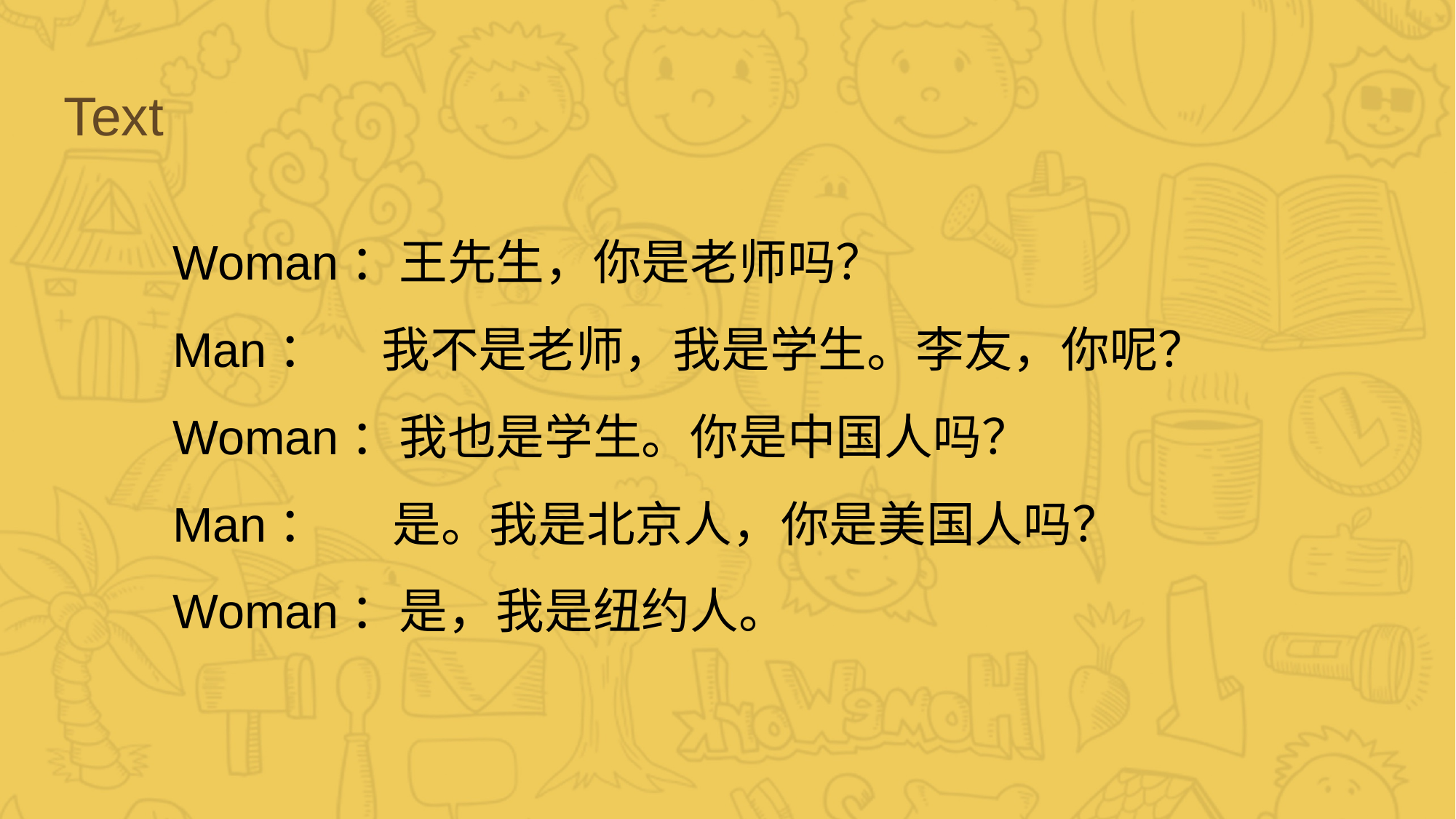

Text
Woman：王先生，你是老师吗？
Man：     我不是老师，我是学生。李友，你呢？
Woman：我也是学生。你是中国人吗？
Man：      是。我是北京人，你是美国人吗？
Woman：是，我是纽约人。